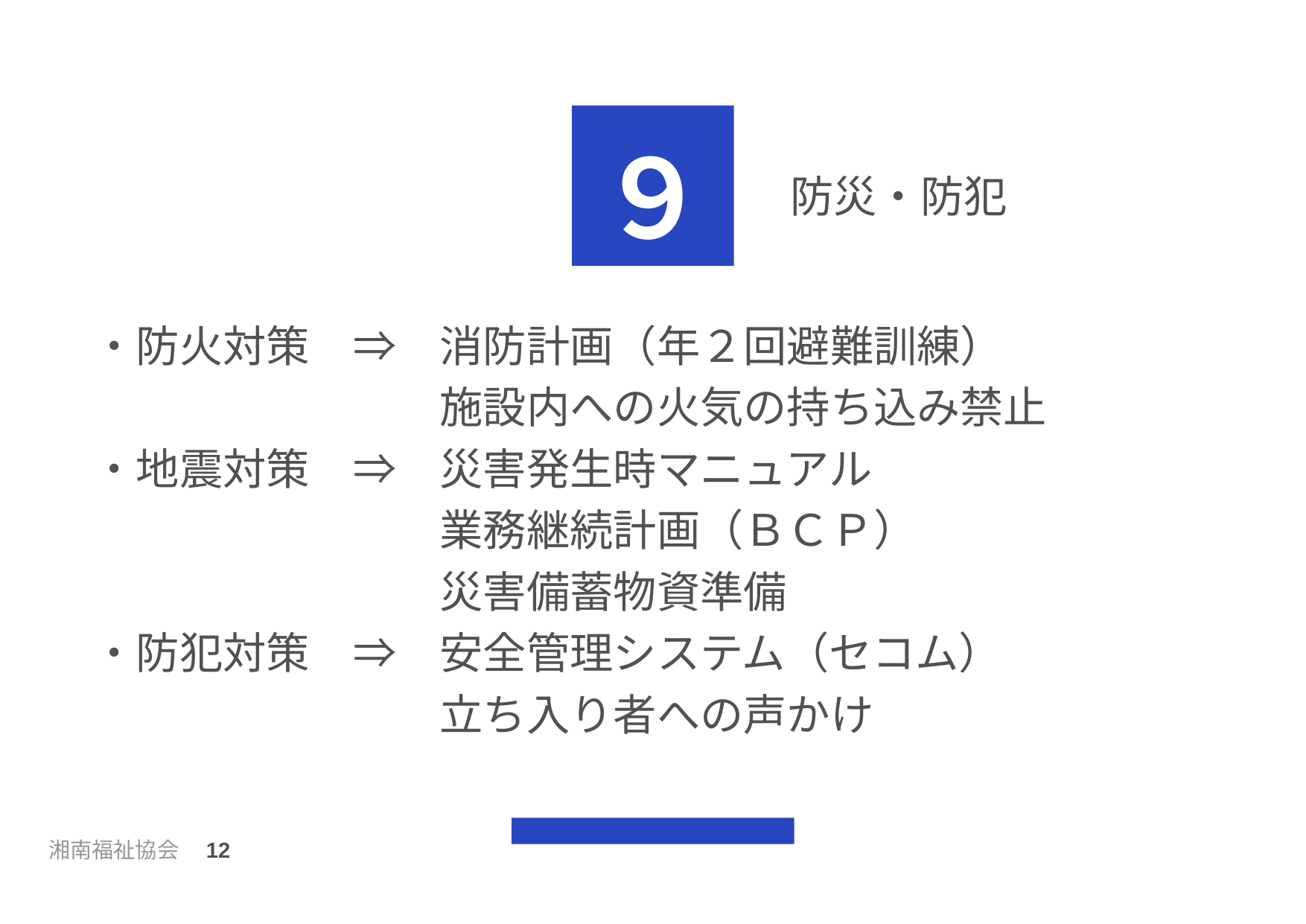

９
防災・防犯
・防火対策　⇒　消防計画（年２回避難訓練）
　　　　　　　　施設内への火気の持ち込み禁止
・地震対策　⇒　災害発生時マニュアル
　　　　　　　　業務継続計画（ＢＣＰ）
　　　　　　　　災害備蓄物資準備
・防犯対策　⇒　安全管理システム（セコム）
　　　　　　　　立ち入り者への声かけ

湘南福祉協会　12